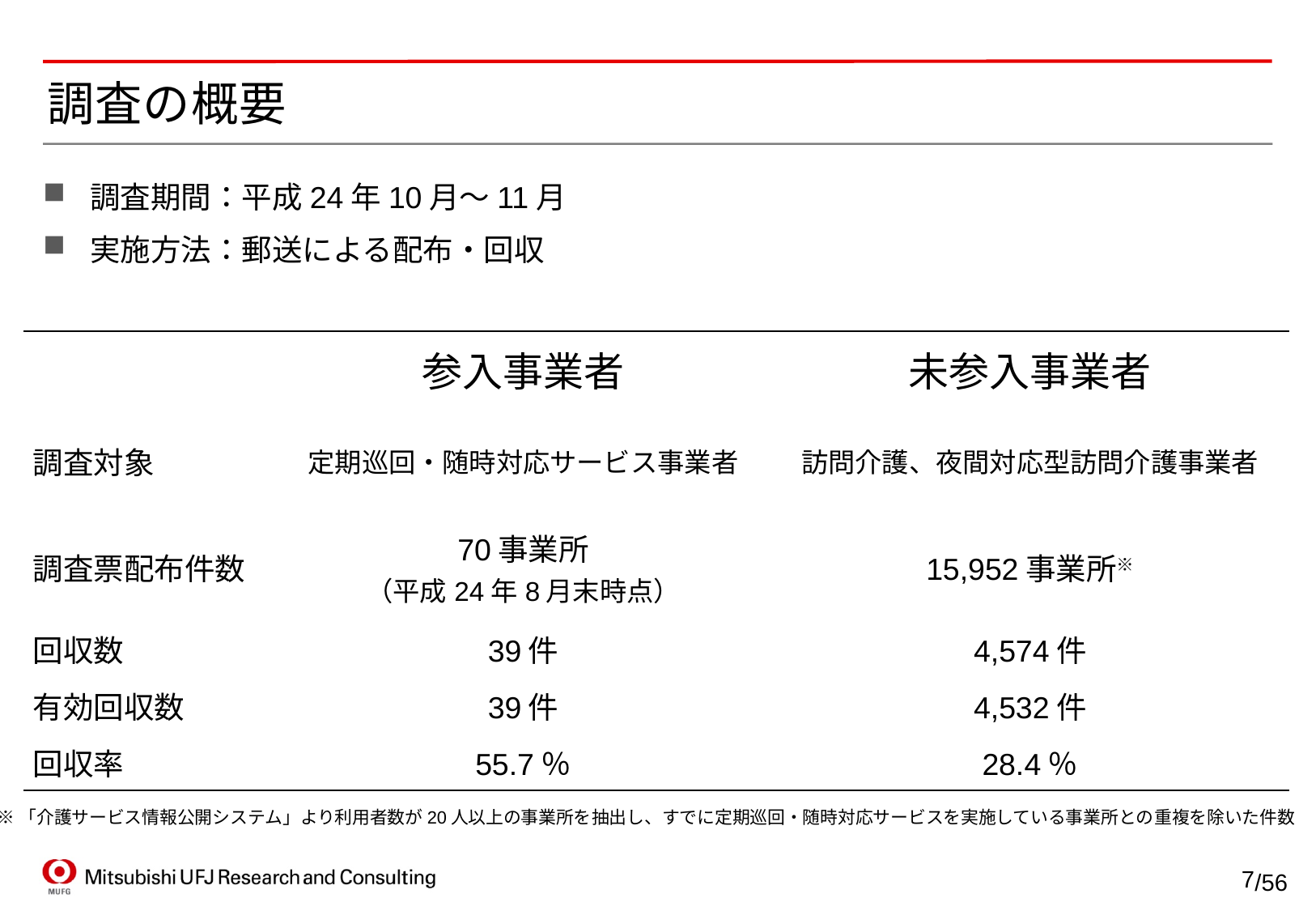

# 調査の概要
調査期間：平成24年10月～11月
実施方法：郵送による配布・回収
|  | 参入事業者 | 未参入事業者 |
| --- | --- | --- |
| 調査対象 | 定期巡回・随時対応サービス事業者 | 訪問介護、夜間対応型訪問介護事業者 |
| 調査票配布件数 | 70事業所 （平成24年8月末時点） | 15,952事業所※ |
| 回収数 | 39件 | 4,574件 |
| 有効回収数 | 39件 | 4,532件 |
| 回収率 | 55.7％ | 28.4％ |
※「介護サービス情報公開システム」より利用者数が20人以上の事業所を抽出し、すでに定期巡回・随時対応サービスを実施している事業所との重複を除いた件数